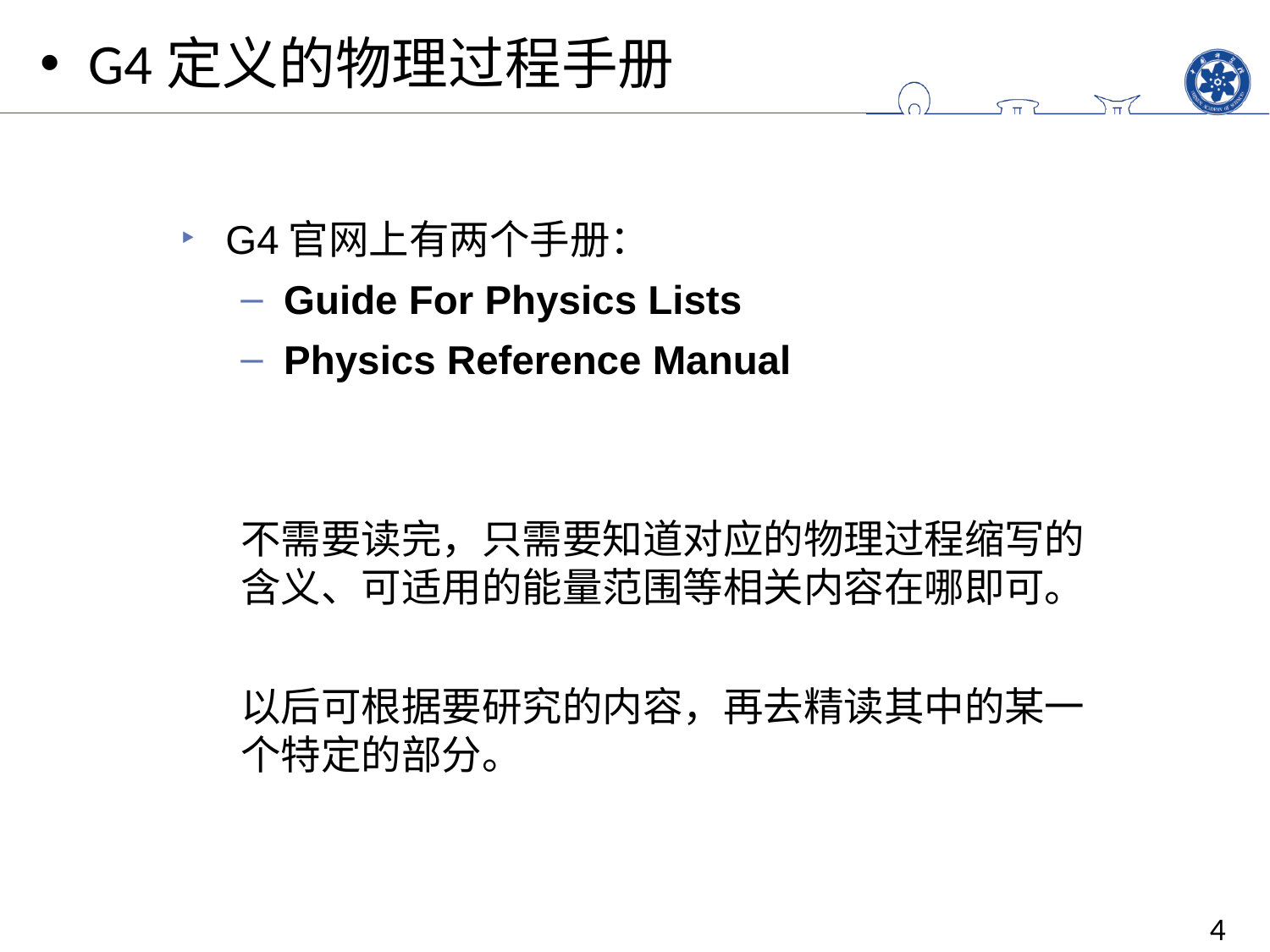

G4定义的物理过程手册
G4官网上有两个手册：
Guide For Physics Lists
Physics Reference Manual

不需要读完，只需要知道对应的物理过程缩写的含义、可适用的能量范围等相关内容在哪即可。

以后可根据要研究的内容，再去精读其中的某一个特定的部分。
4